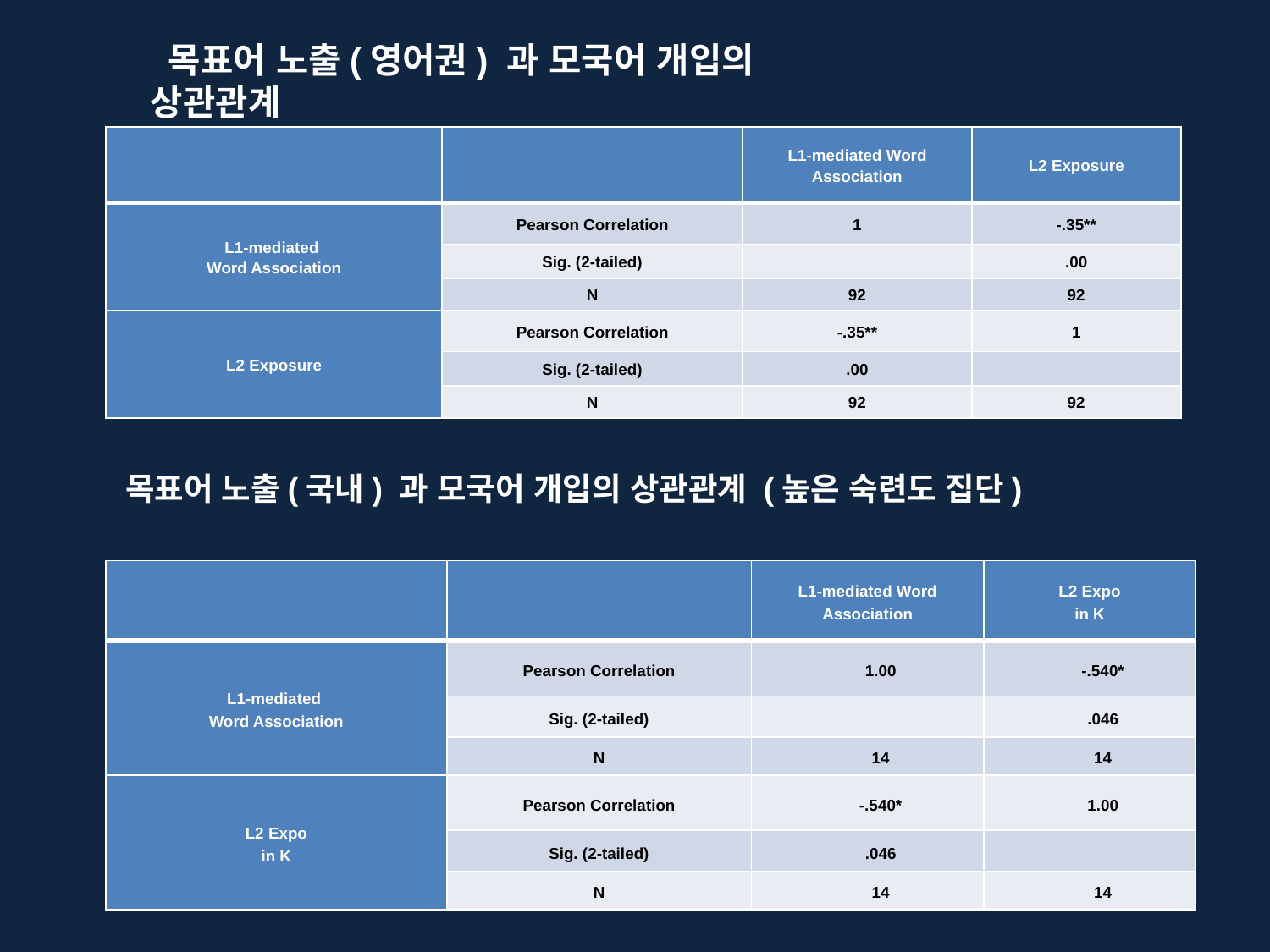

목표어 노출(영어권) 과 모국어 개입의 상관관계
|  |  | L1-mediated Word Association | L2 Exposure |
| --- | --- | --- | --- |
| L1-mediated Word Association | Pearson Correlation | 1 | -.35\*\* |
|  | Sig. (2-tailed) |  | .00 |
|  | N | 92 | 92 |
| L2 Exposure | Pearson Correlation | -.35\*\* | 1 |
|  | Sig. (2-tailed) | .00 |  |
|  | N | 92 | 92 |
목표어 노출(국내) 과 모국어 개입의 상관관계 (높은 숙련도 집단)
|  |  | L1-mediated Word Association | L2 Expo in K |
| --- | --- | --- | --- |
| L1-mediated Word Association | Pearson Correlation | 1.00 | -.540\* |
|  | Sig. (2-tailed) |  | .046 |
|  | N | 14 | 14 |
| L2 Expo in K | Pearson Correlation | -.540\* | 1.00 |
|  | Sig. (2-tailed) | .046 |  |
|  | N | 14 | 14 |